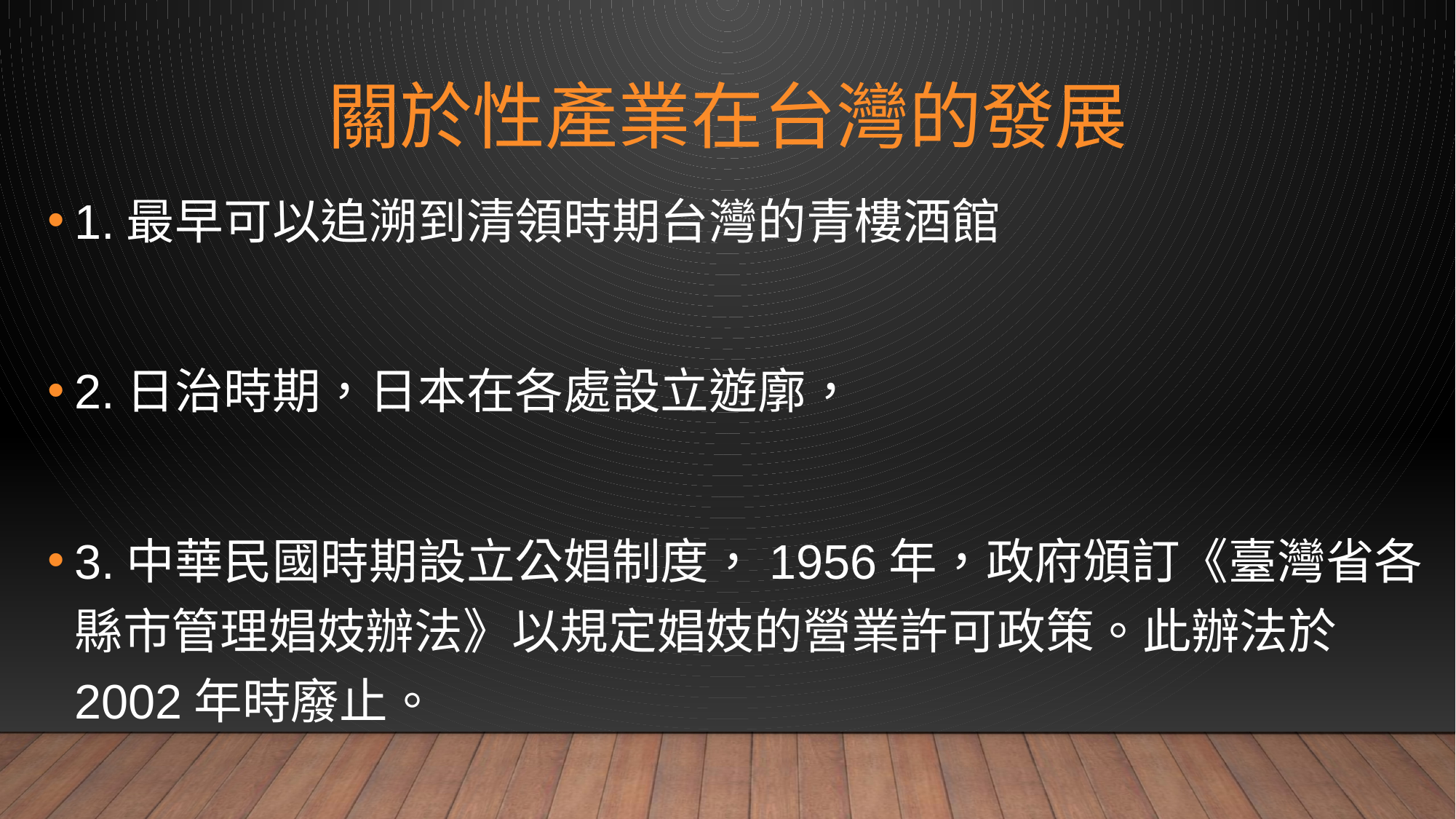

# 關於性產業在台灣的發展
1.最早可以追溯到清領時期台灣的青樓酒館

2.日治時期，日本在各處設立遊廓，

3.中華民國時期設立公娼制度，1956年，政府頒訂《臺灣省各縣市管理娼妓辦法》以規定娼妓的營業許可政策。此辦法於2002年時廢止。